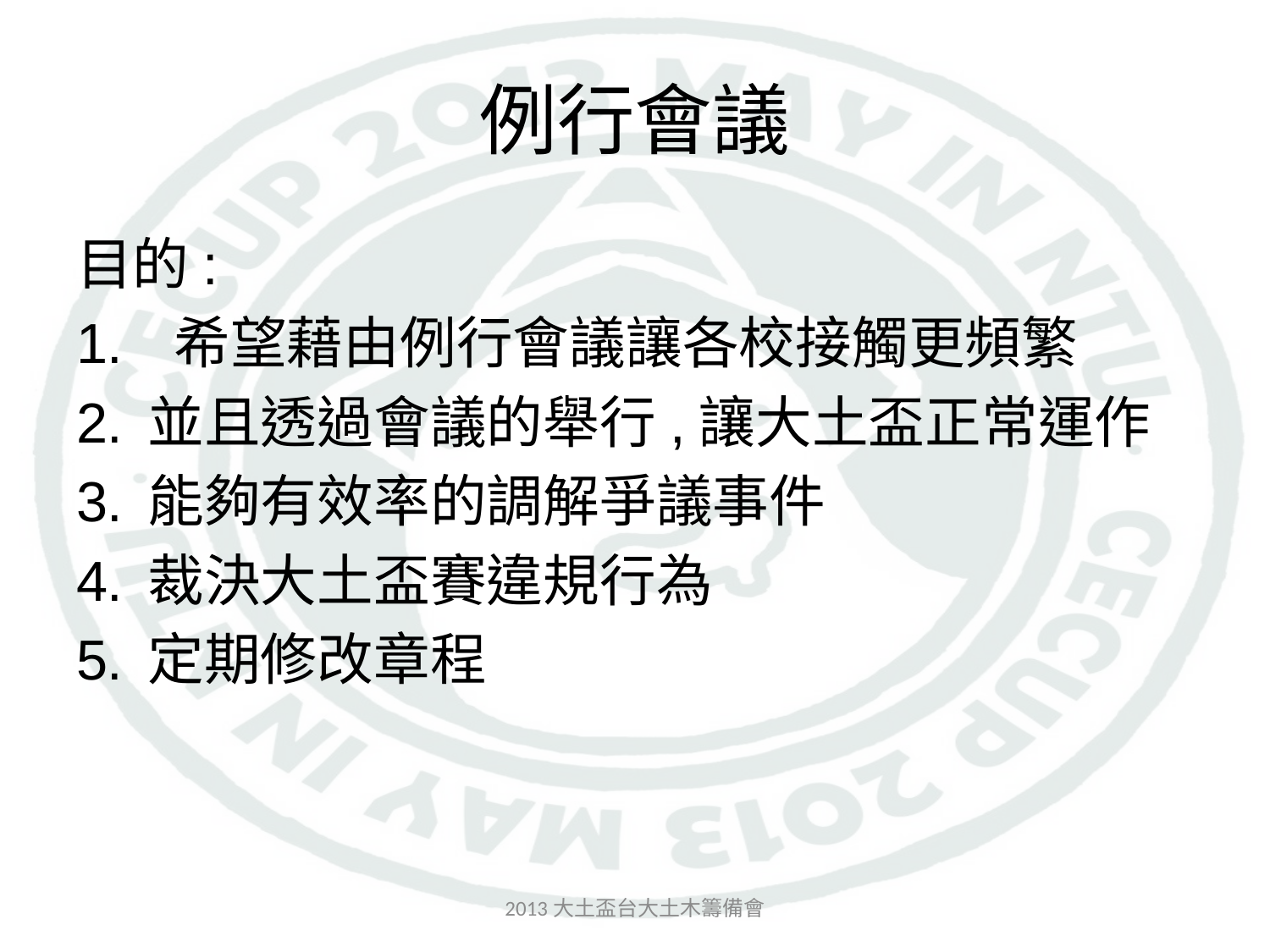

# 例行會議
目的:
 希望藉由例行會議讓各校接觸更頻繁
並且透過會議的舉行,讓大土盃正常運作
能夠有效率的調解爭議事件
裁決大土盃賽違規行為
定期修改章程

2013大土盃台大土木籌備會